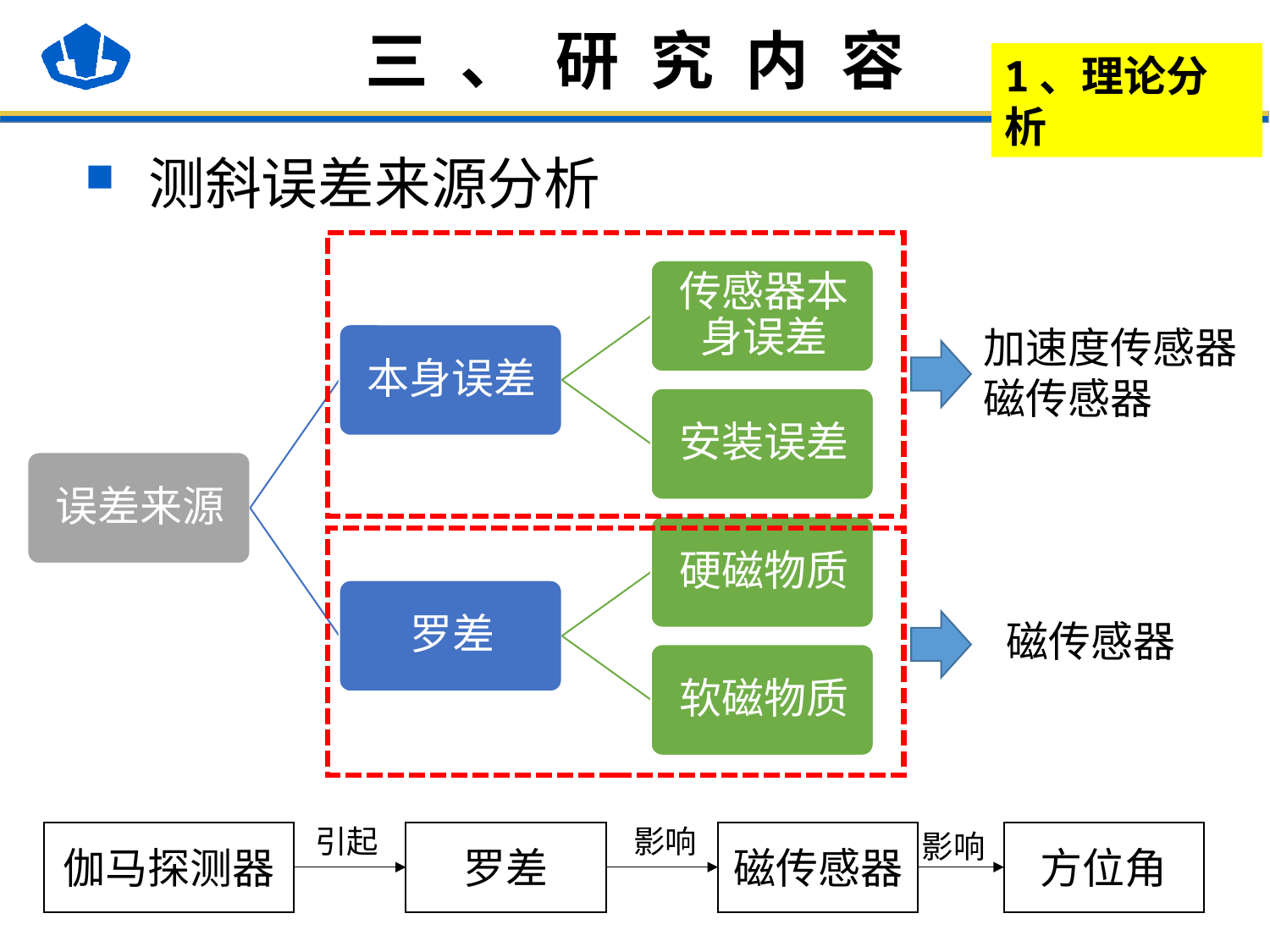

# 三、研究内容
1、理论分析
测斜误差来源分析
误差来源

本身误差

传感器本身误差

安装误差

罗差

硬磁物质

软磁物质

加速度传感器
磁传感器

磁传感器

引起
影响
伽马探测器
罗差
磁传感器
影响
方位角